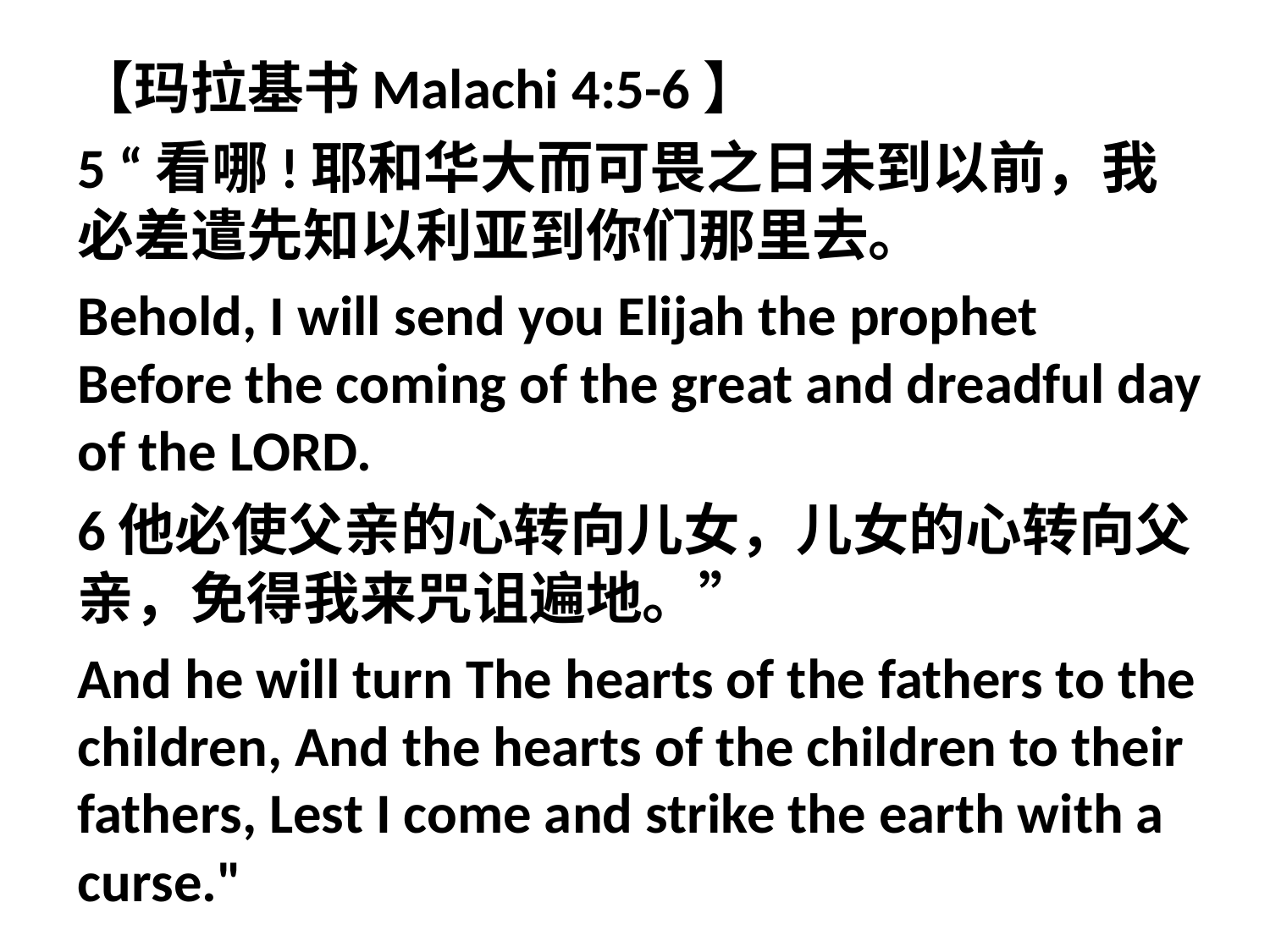

【玛拉基书Malachi 4:5-6】
5 “看哪!耶和华大而可畏之日未到以前，我必差遣先知以利亚到你们那里去。
Behold, I will send you Elijah the prophet Before the coming of the great and dreadful day of the LORD.
6他必使父亲的心转向儿女，儿女的心转向父亲，免得我来咒诅遍地。”
And he will turn The hearts of the fathers to the children, And the hearts of the children to their fathers, Lest I come and strike the earth with a curse."